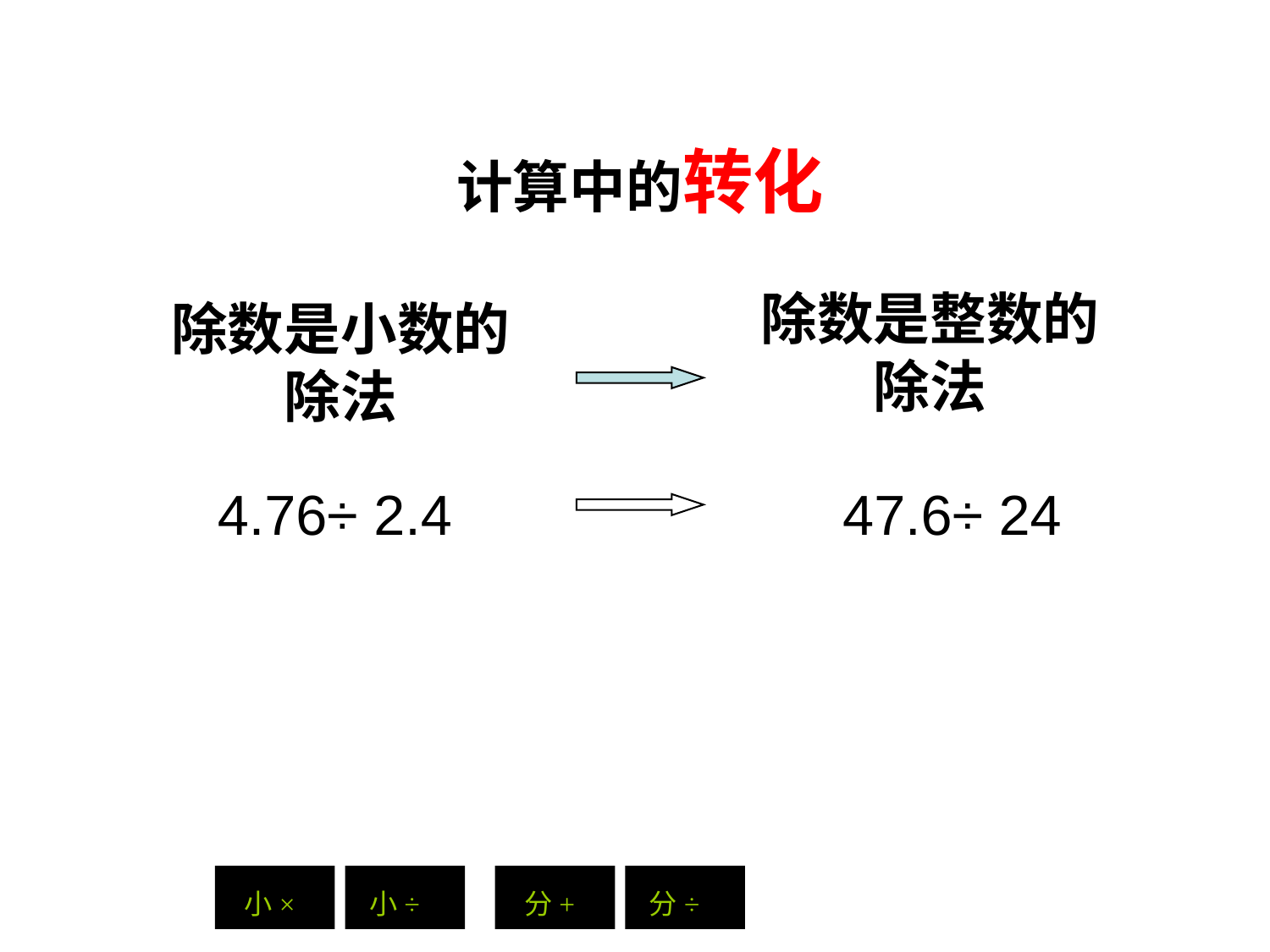

计算中的转化
除数是整数的除法
除数是小数的除法

4.76÷ 2.4
47.6÷ 24

小×
小÷
分+
分÷